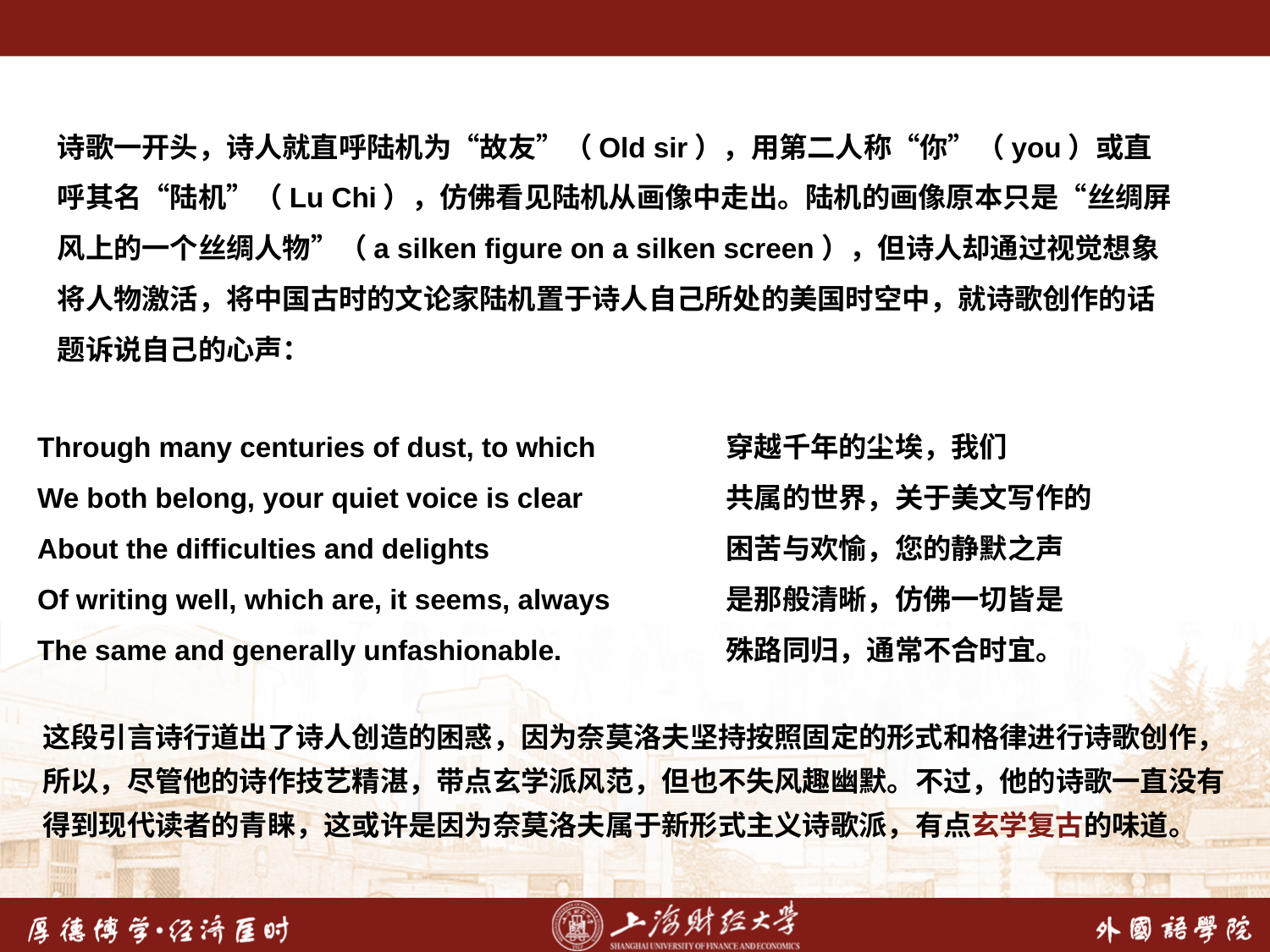

诗歌一开头，诗人就直呼陆机为“故友”（Old sir），用第二人称“你”（you）或直呼其名“陆机”（Lu Chi），仿佛看见陆机从画像中走出。陆机的画像原本只是“丝绸屏风上的一个丝绸人物”（a silken figure on a silken screen），但诗人却通过视觉想象将人物激活，将中国古时的文论家陆机置于诗人自己所处的美国时空中，就诗歌创作的话题诉说自己的心声：
Through many centuries of dust, to which
We both belong, your quiet voice is clear
About the difficulties and delights
Of writing well, which are, it seems, always
The same and generally unfashionable.
穿越千年的尘埃，我们
共属的世界，关于美文写作的
困苦与欢愉，您的静默之声
是那般清晰，仿佛一切皆是
殊路同归，通常不合时宜。
这段引言诗行道出了诗人创造的困惑，因为奈莫洛夫坚持按照固定的形式和格律进行诗歌创作，所以，尽管他的诗作技艺精湛，带点玄学派风范，但也不失风趣幽默。不过，他的诗歌一直没有得到现代读者的青睐，这或许是因为奈莫洛夫属于新形式主义诗歌派，有点玄学复古的味道。